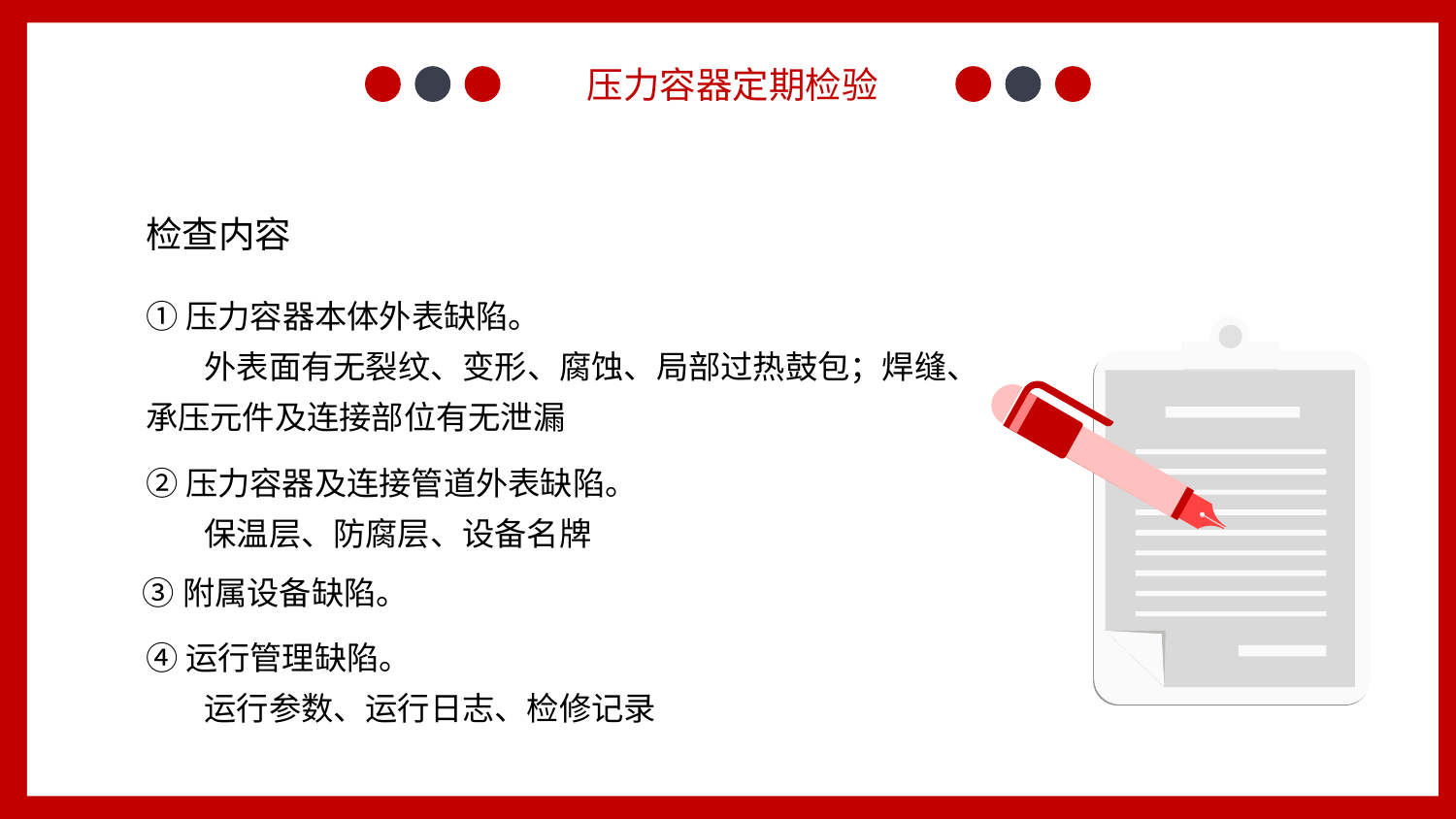

压力容器定期检验

检查内容
①压力容器本体外表缺陷。
       外表面有无裂纹、变形、腐蚀、局部过热鼓包；焊缝、 承压元件及连接部位有无泄漏

②压力容器及连接管道外表缺陷。
       保温层、防腐层、设备名牌
③附属设备缺陷。
④运行管理缺陷。
       运行参数、运行日志、检修记录